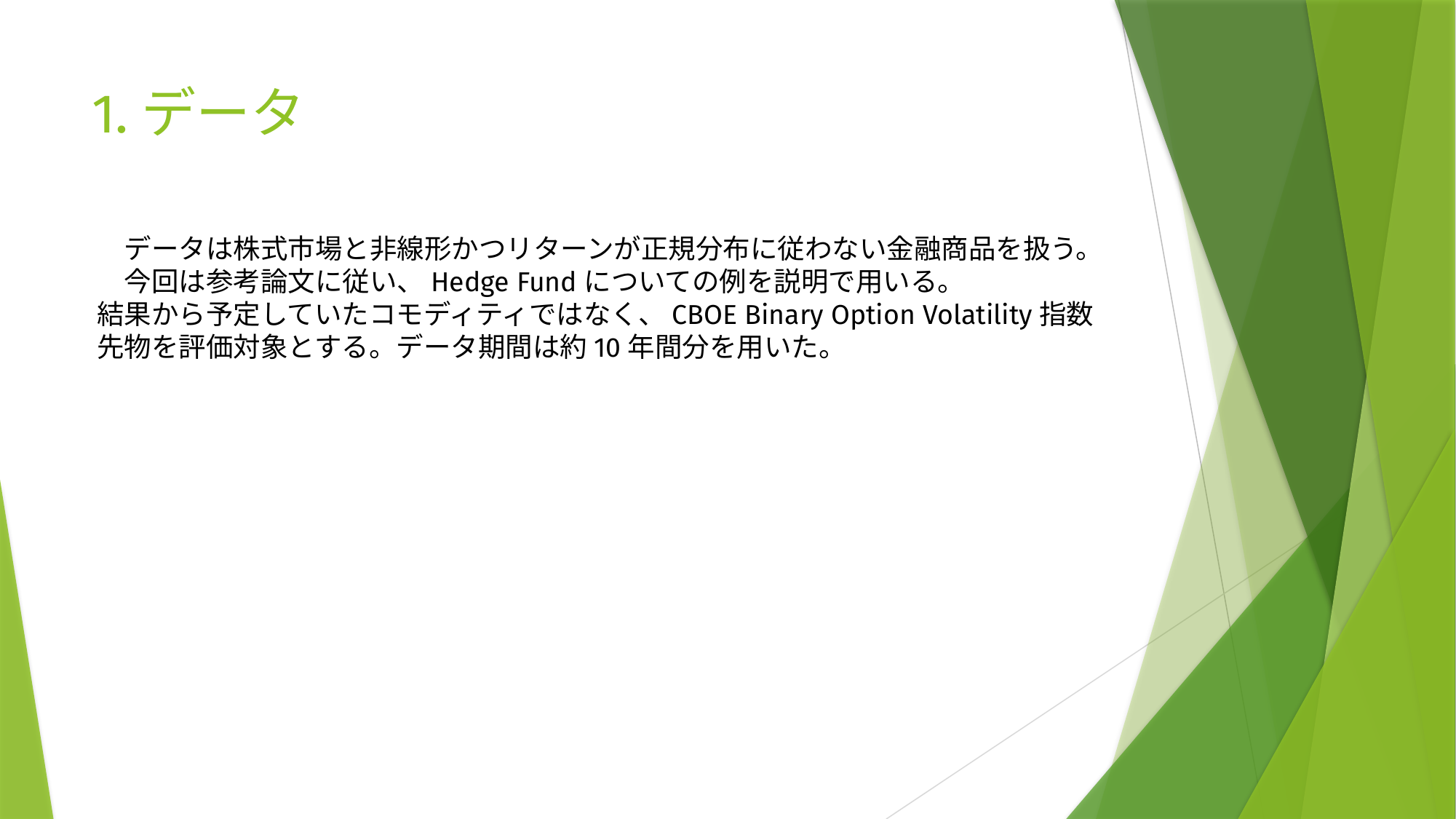

# 1.データ
　データは株式市場と非線形かつリターンが正規分布に従わない金融商品を扱う。
　今回は参考論文に従い、Hedge Fundについての例を説明で用いる。
結果から予定していたコモディティではなく、CBOE Binary Option Volatility指数先物を評価対象とする。データ期間は約10年間分を用いた。